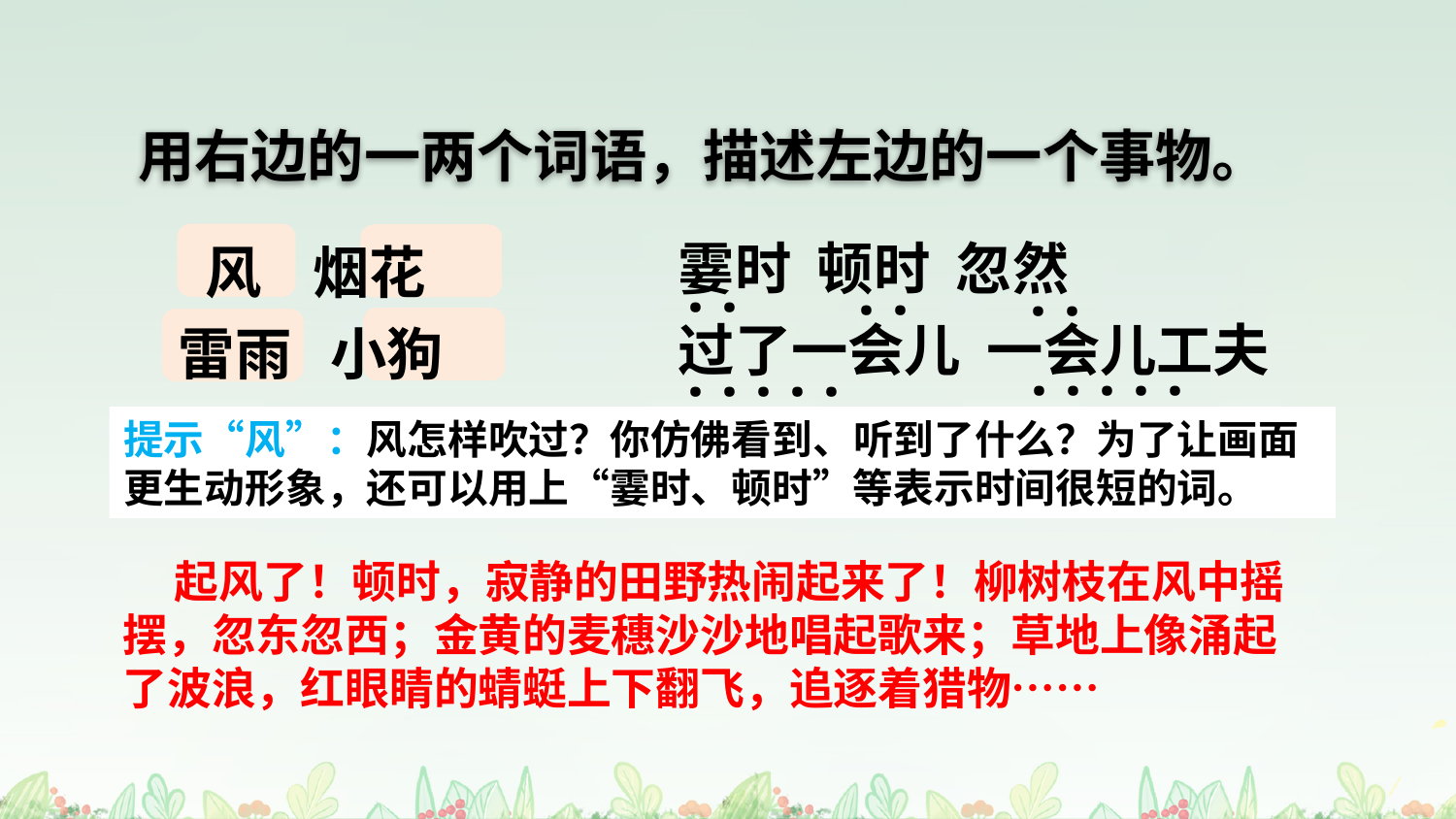

用右边的一两个词语，描述左边的一个事物。
霎时  顿时  忽然
过了一会儿  一会儿工夫
··
··
··
·····
·····
 风    烟花
雷雨   小狗

提示“风”：风怎样吹过？你仿佛看到、听到了什么？为了让画面更生动形象，还可以用上“霎时、顿时”等表示时间很短的词。
    起风了！顿时，寂静的田野热闹起来了！柳树枝在风中摇摆，忽东忽西；金黄的麦穗沙沙地唱起歌来；草地上像涌起了波浪，红眼睛的蜻蜓上下翻飞，追逐着猎物……